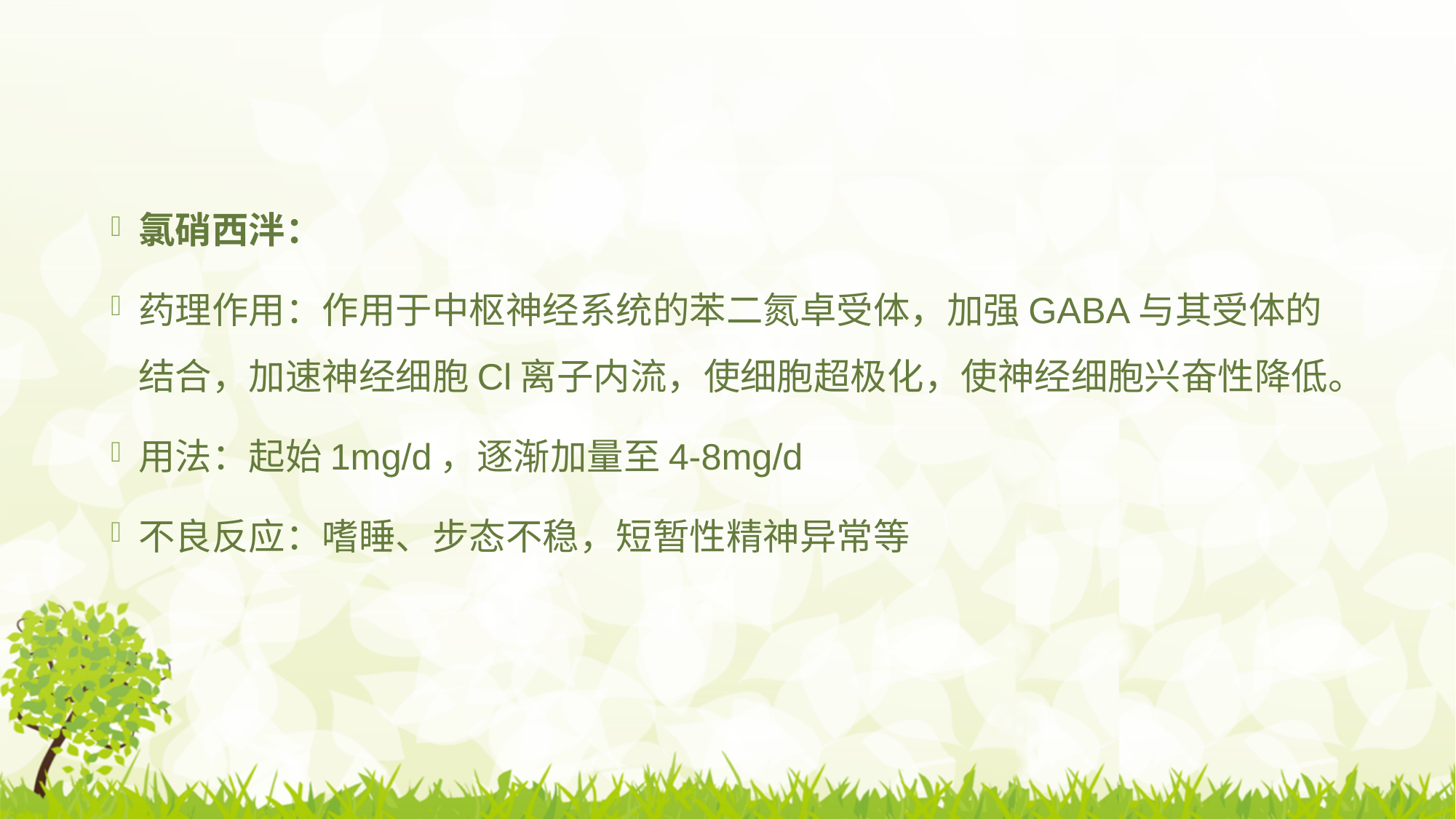

#
氯硝西泮：
药理作用：作用于中枢神经系统的苯二氮卓受体，加强GABA与其受体的结合，加速神经细胞Cl离子内流，使细胞超极化，使神经细胞兴奋性降低。
用法：起始1mg/d，逐渐加量至4-8mg/d
不良反应：嗜睡、步态不稳，短暂性精神异常等